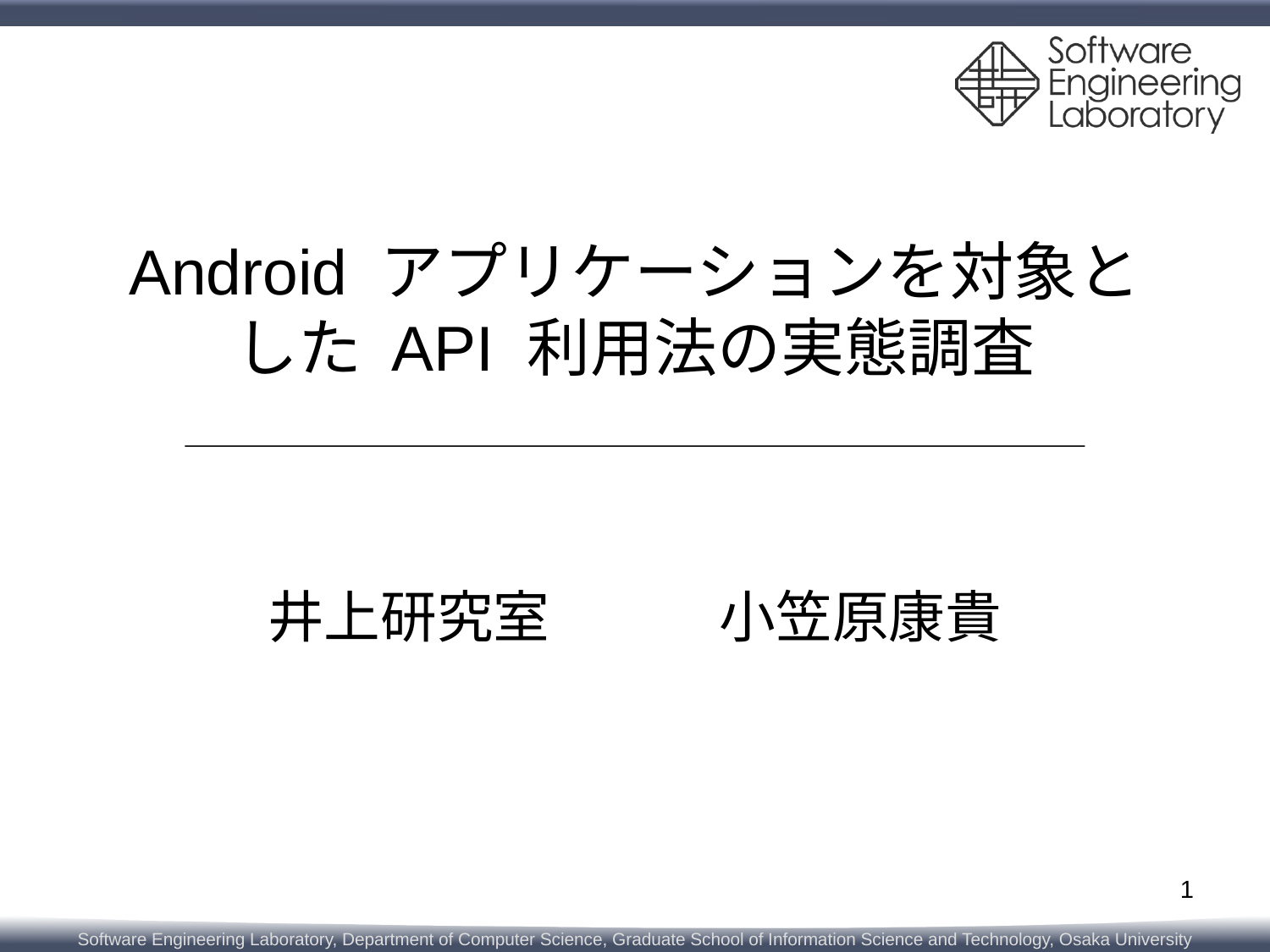

# Android アプリケーションを対象とした API 利用法の実態調査

井上研究室　　　小笠原康貴
1